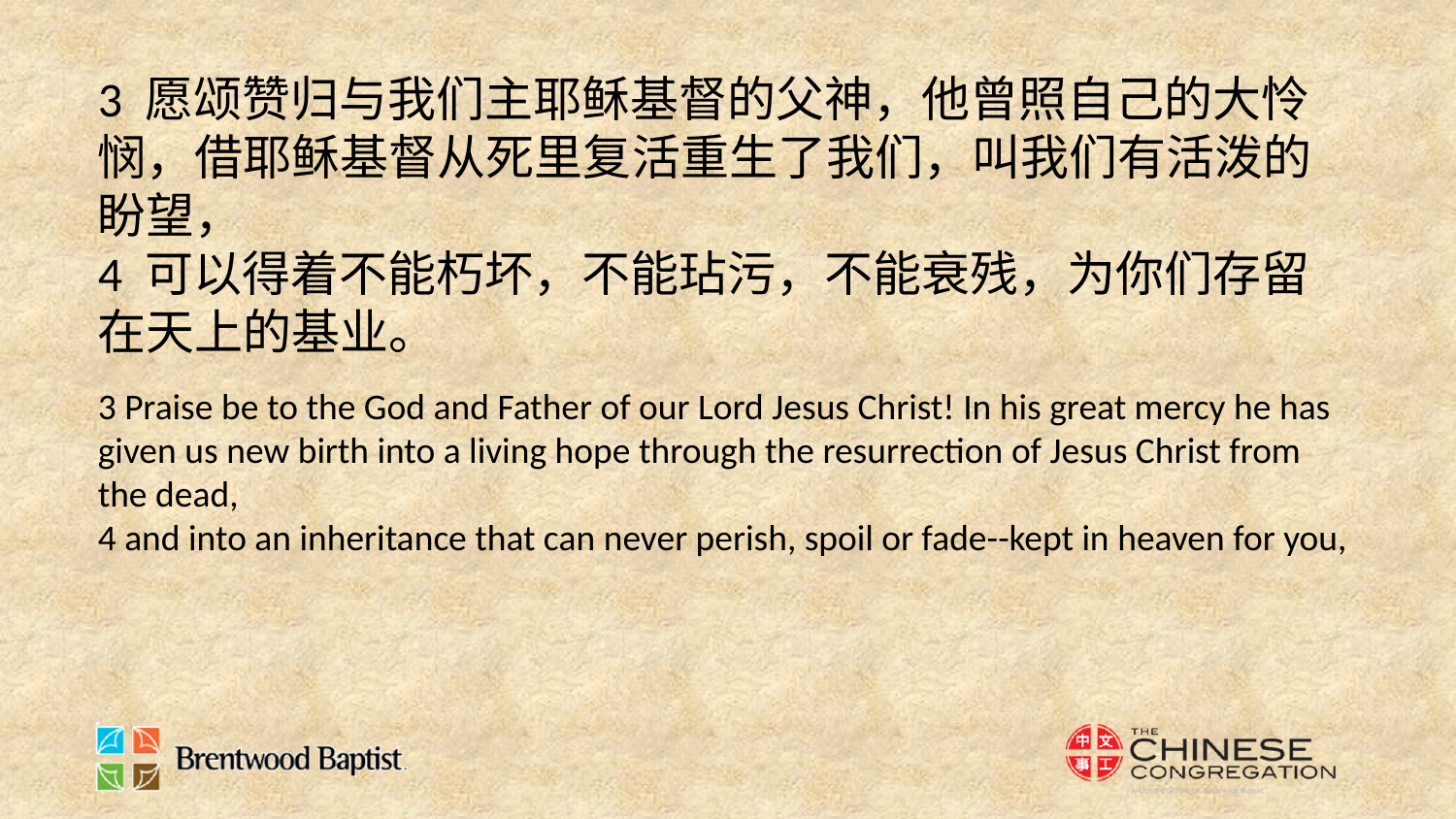

3 愿颂赞归与我们主耶稣基督的父神，他曾照自己的大怜悯，借耶稣基督从死里复活重生了我们，叫我们有活泼的盼望，
4 可以得着不能朽坏，不能玷污，不能衰残，为你们存留在天上的基业。

3 Praise be to the God and Father of our Lord Jesus Christ! In his great mercy he has given us new birth into a living hope through the resurrection of Jesus Christ from the dead,
4 and into an inheritance that can never perish, spoil or fade--kept in heaven for you,